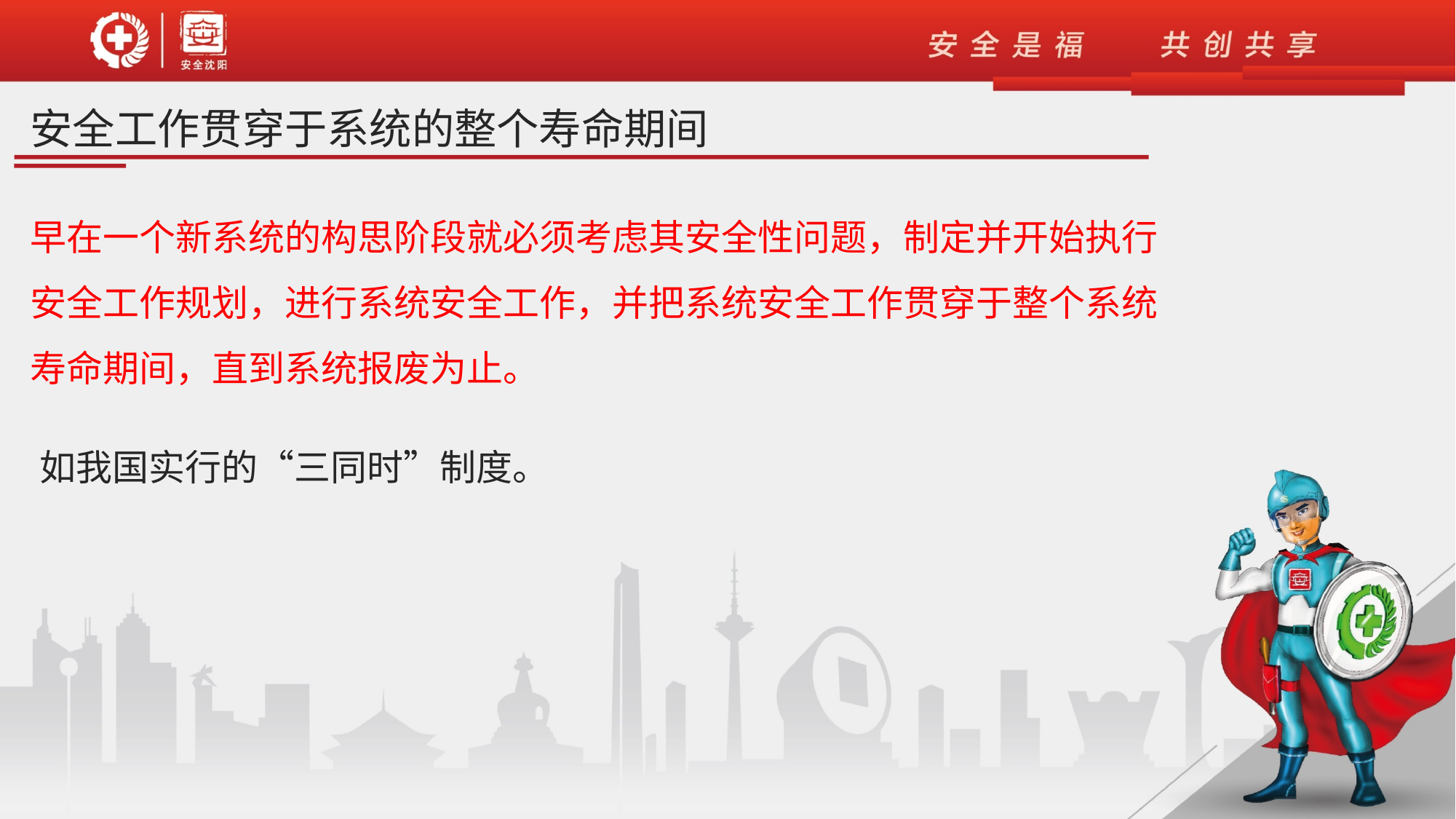

安全工作贯穿于系统的整个寿命期间

早在一个新系统的构思阶段就必须考虑其安全性问题，制定并开始执行安全工作规划，进行系统安全工作，并把系统安全工作贯穿于整个系统寿命期间，直到系统报废为止。
如我国实行的“三同时”制度。